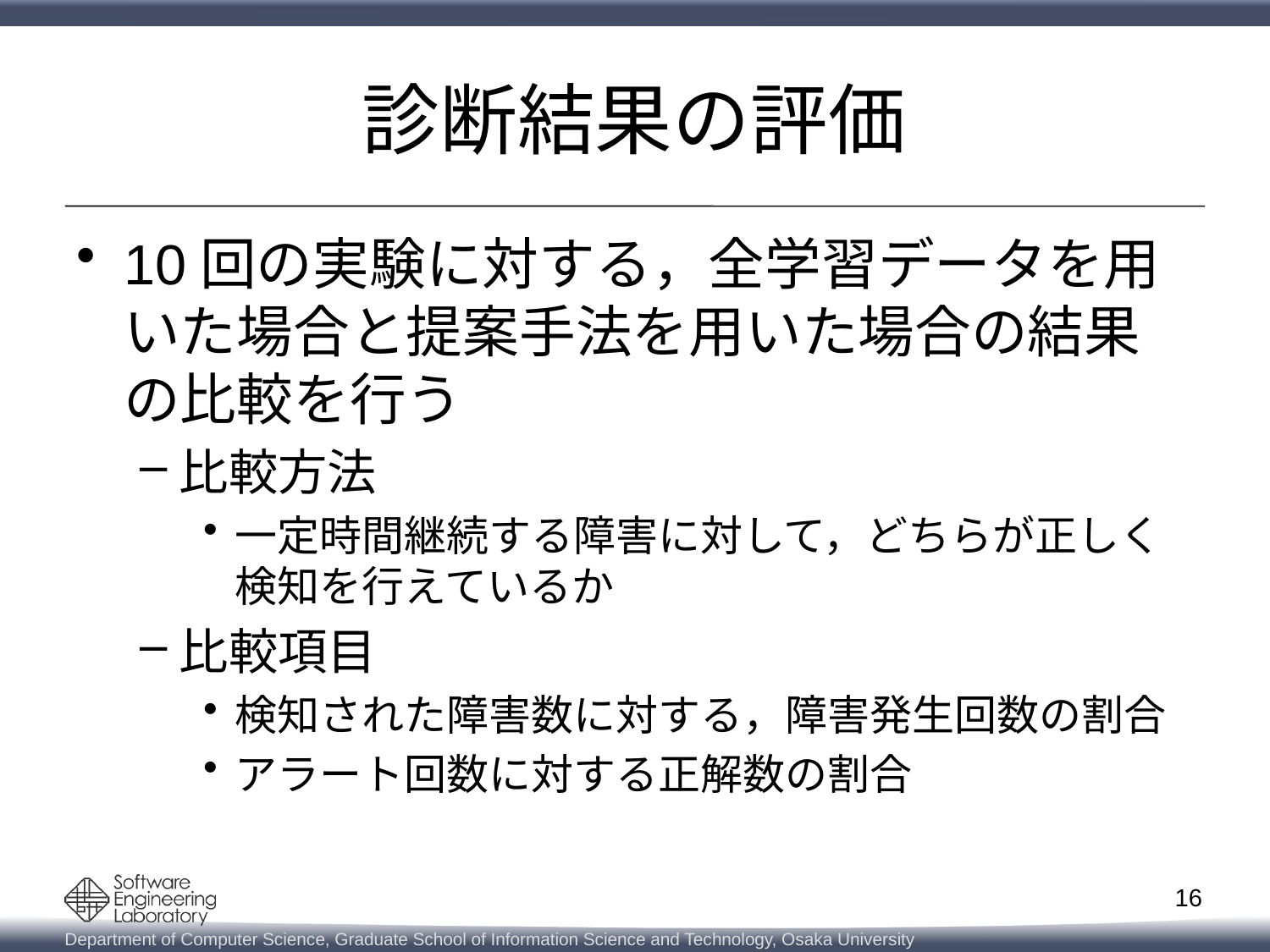

# 診断結果の評価
10回の実験に対する，全学習データを用いた場合と提案手法を用いた場合の結果の比較を行う
比較方法
一定時間継続する障害に対して，どちらが正しく検知を行えているか
比較項目
検知された障害数に対する，障害発生回数の割合
アラート回数に対する正解数の割合
16